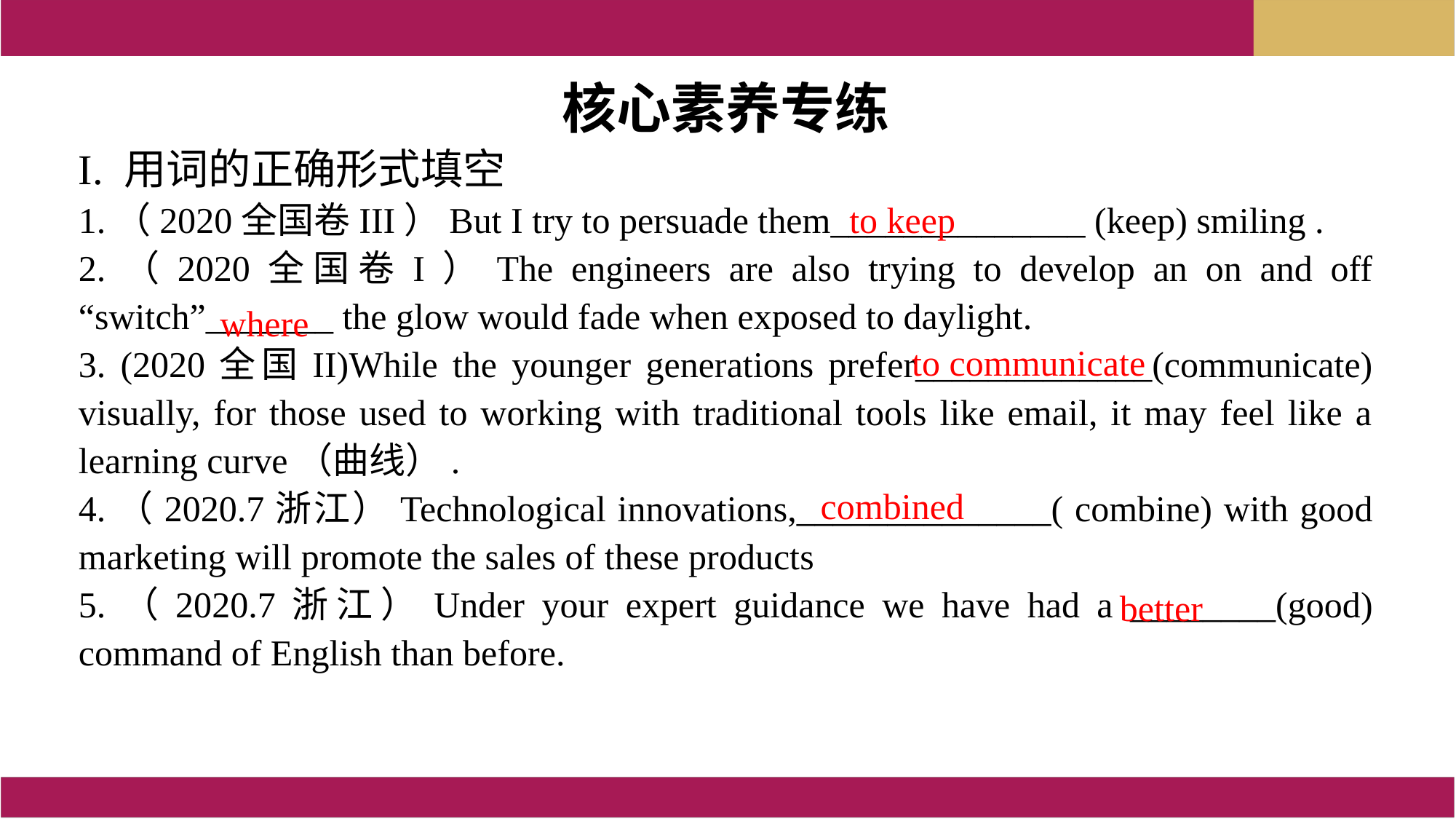

核心素养专练

I. 用词的正确形式填空
1.（2020全国卷III）But I try to persuade them______________ (keep) smiling .
2.（2020全国卷I）The engineers are also trying to develop an on and off “switch”_______ the glow would fade when exposed to daylight.
3. (2020全国II)While the younger generations prefer_____________(communicate) visually, for those used to working with traditional tools like email, it may feel like a learning curve（曲线）.
4.（2020.7浙江）Technological innovations,______________( combine) with good marketing will promote the sales of these products
5.（2020.7浙江）Under your expert guidance we have had a ________(good) command of English than before.
to keep
where
to communicate
combined
better